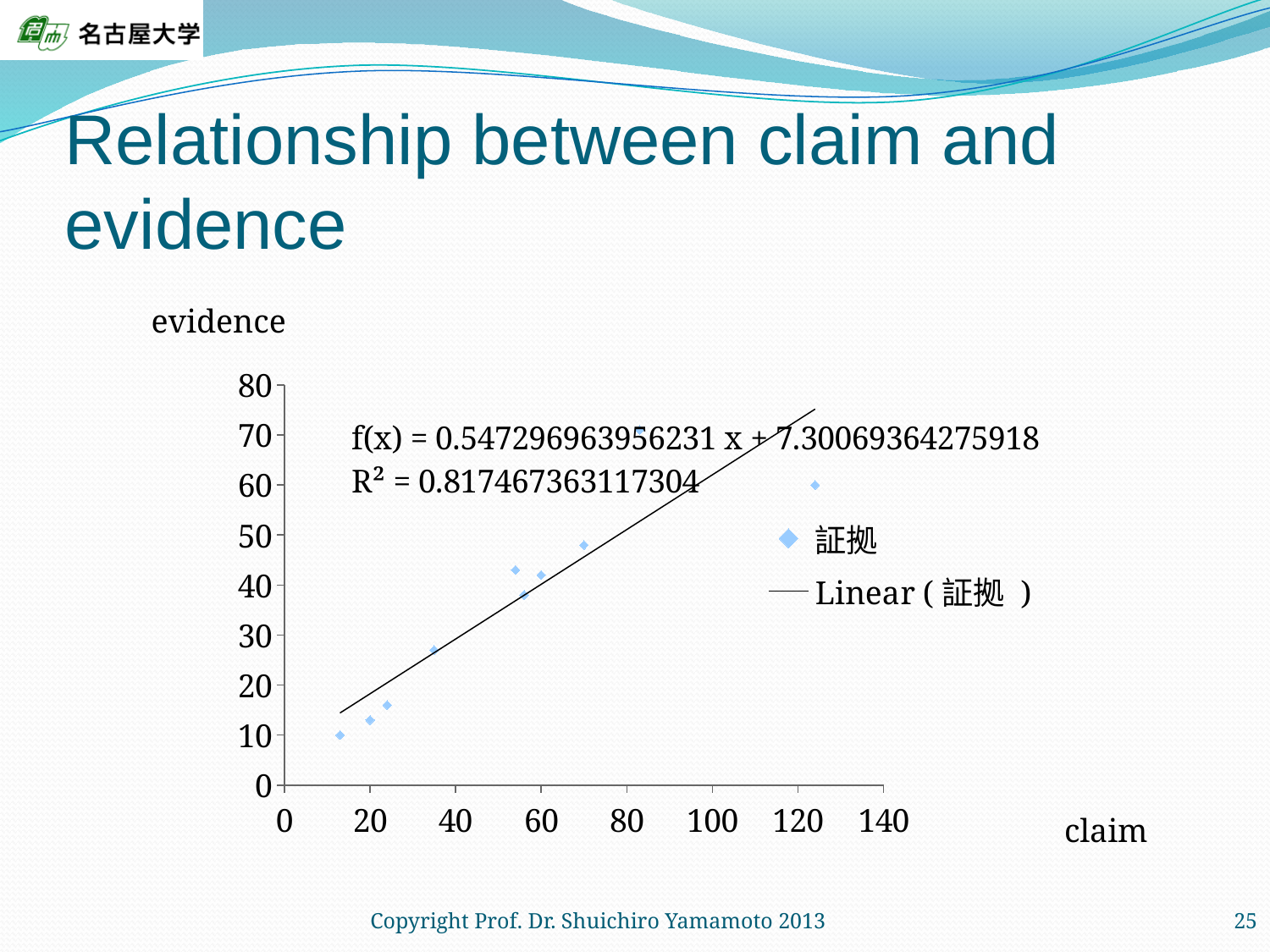

# Relationship between claim and evidence

### Chart

| Category | 証拠  |
|---|---|
evidence
claim
Copyright Prof. Dr. Shuichiro Yamamoto 2013
25